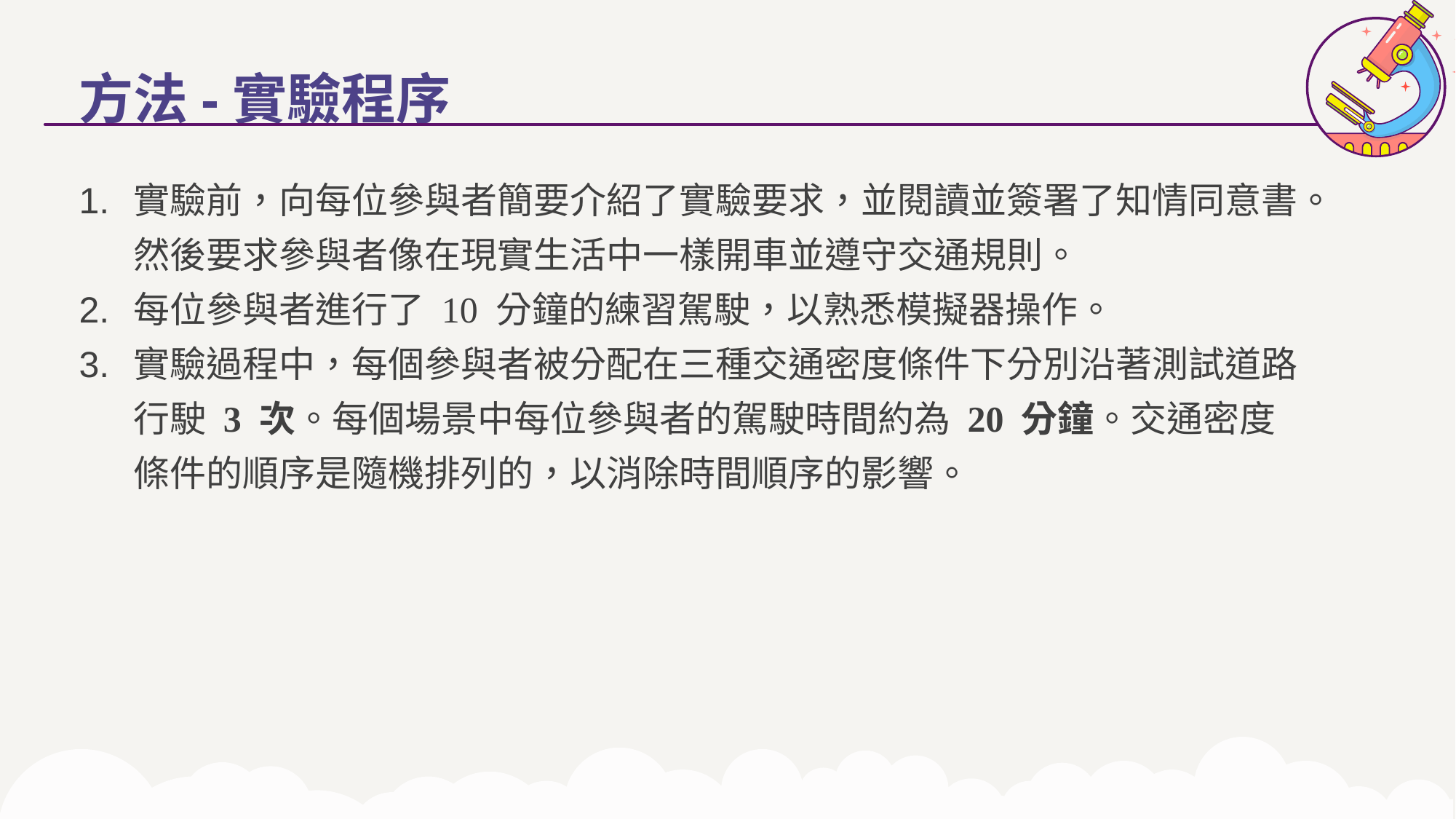

方法-實驗程序
實驗前，向每位參與者簡要介紹了實驗要求，並閱讀並簽署了知情同意書。然後要求參與者像在現實生活中一樣開車並遵守交通規則。
每位參與者進行了 10 分鐘的練習駕駛，以熟悉模擬器操作。
實驗過程中，每個參與者被分配在三種交通密度條件下分別沿著測試道路行駛 3 次。每個場景中每位參與者的駕駛時間約為 20 分鐘。交通密度條件的順序是隨機排列的，以消除時間順序的影響。